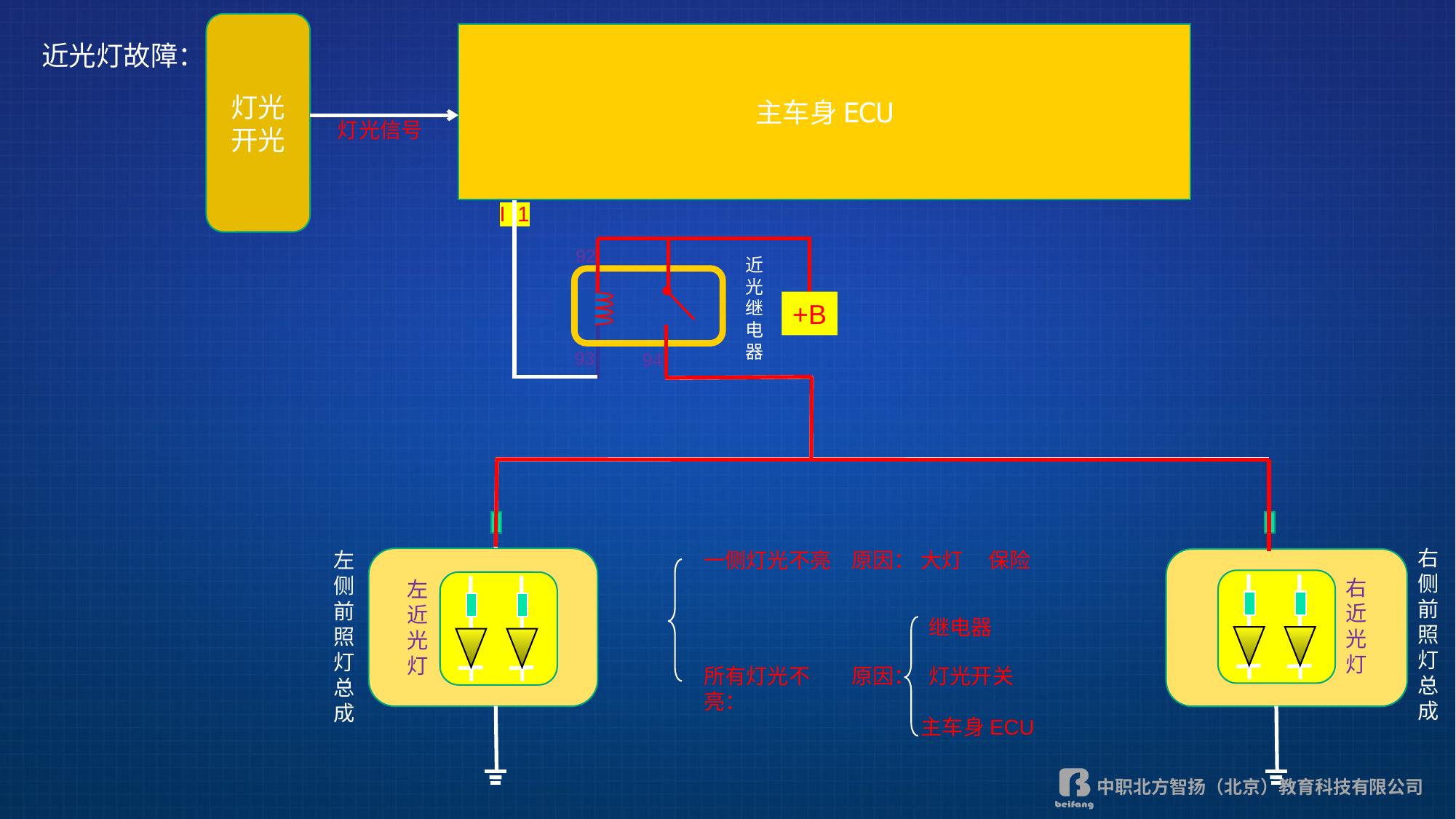

灯光开光
主车身ECU
近光灯故障：
灯光信号
I  1
92
近光继电器

+B
93
94

右侧前照灯总成
左侧前照灯总成
一侧灯光不亮
原因：
大灯
保险

右近光灯

左近光灯

继电器

所有灯光不亮：
原因：
灯光开关
主车身ECU